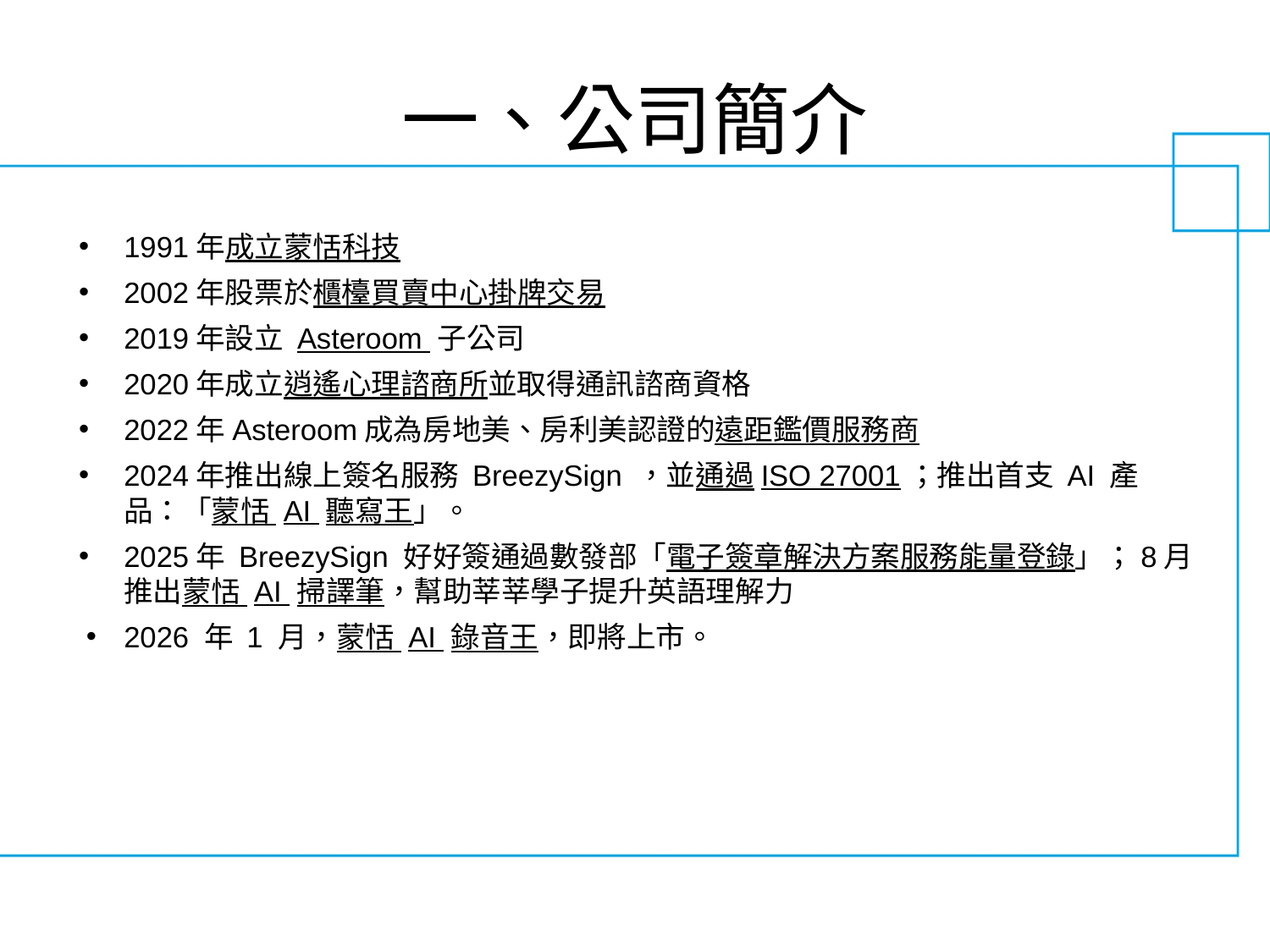

# 一、公司簡介
1991年成立蒙恬科技
2002年股票於櫃檯買賣中心掛牌交易
2019年設立 Asteroom 子公司
2020年成立逍遙心理諮商所並取得通訊諮商資格
2022年Asteroom成為房地美、房利美認證的遠距鑑價服務商
2024年推出線上簽名服務 BreezySign ，並通過ISO 27001；推出首支 AI 產品：「蒙恬 AI 聽寫王」。
2025年 BreezySign 好好簽通過數發部「電子簽章解決方案服務能量登錄」；8月 推出蒙恬 AI 掃譯筆，幫助莘莘學子提升英語理解力
2026 年 1 月，蒙恬 AI 錄音王，即將上市。